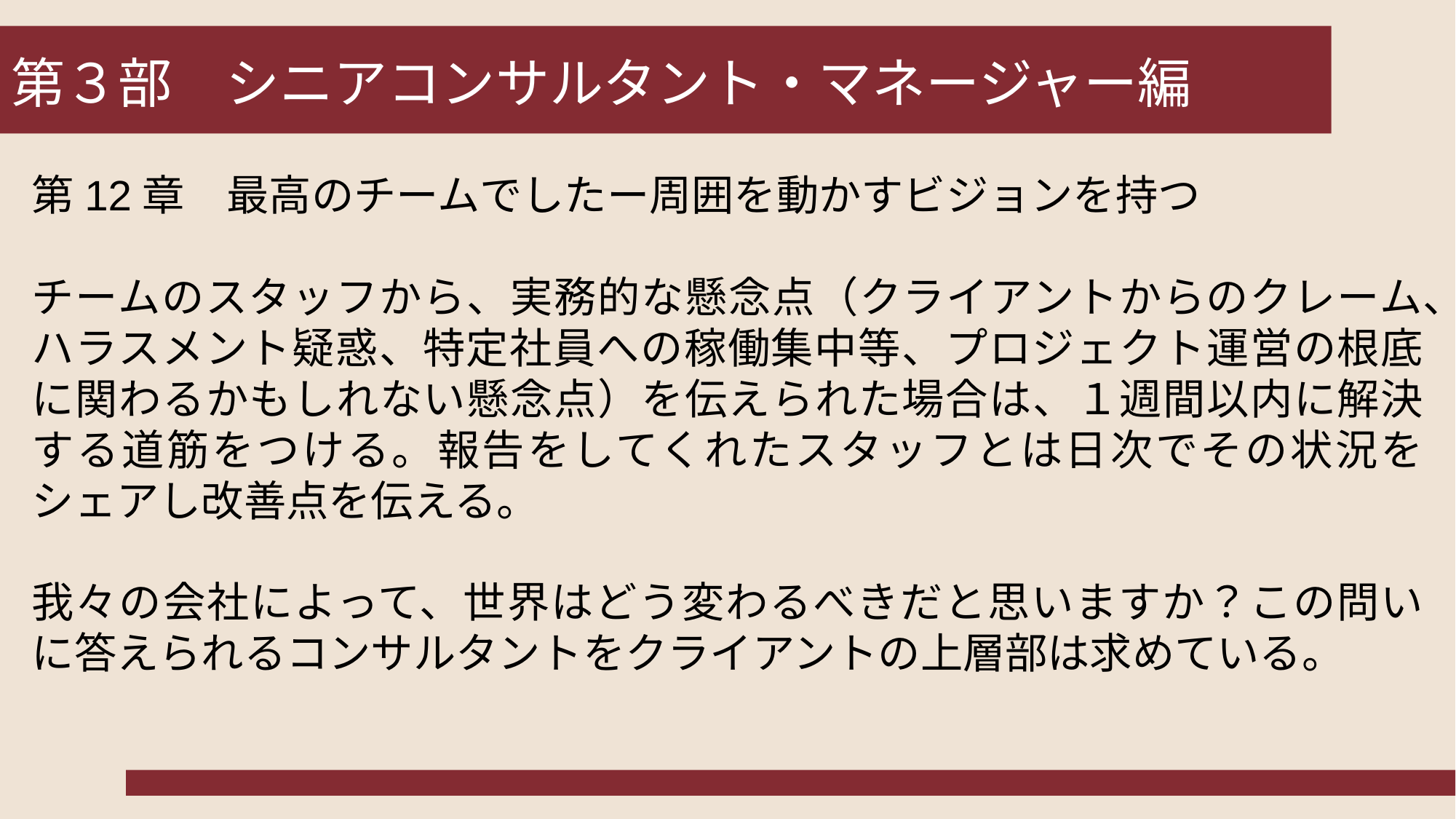

# 第３部　シニアコンサルタント・マネージャー編
第12章　最高のチームでしたー周囲を動かすビジョンを持つ

チームのスタッフから、実務的な懸念点（クライアントからのクレーム、ハラスメント疑惑、特定社員への稼働集中等、プロジェクト運営の根底に関わるかもしれない懸念点）を伝えられた場合は、１週間以内に解決する道筋をつける。報告をしてくれたスタッフとは日次でその状況をシェアし改善点を伝える。

我々の会社によって、世界はどう変わるべきだと思いますか？この問いに答えられるコンサルタントをクライアントの上層部は求めている。
20